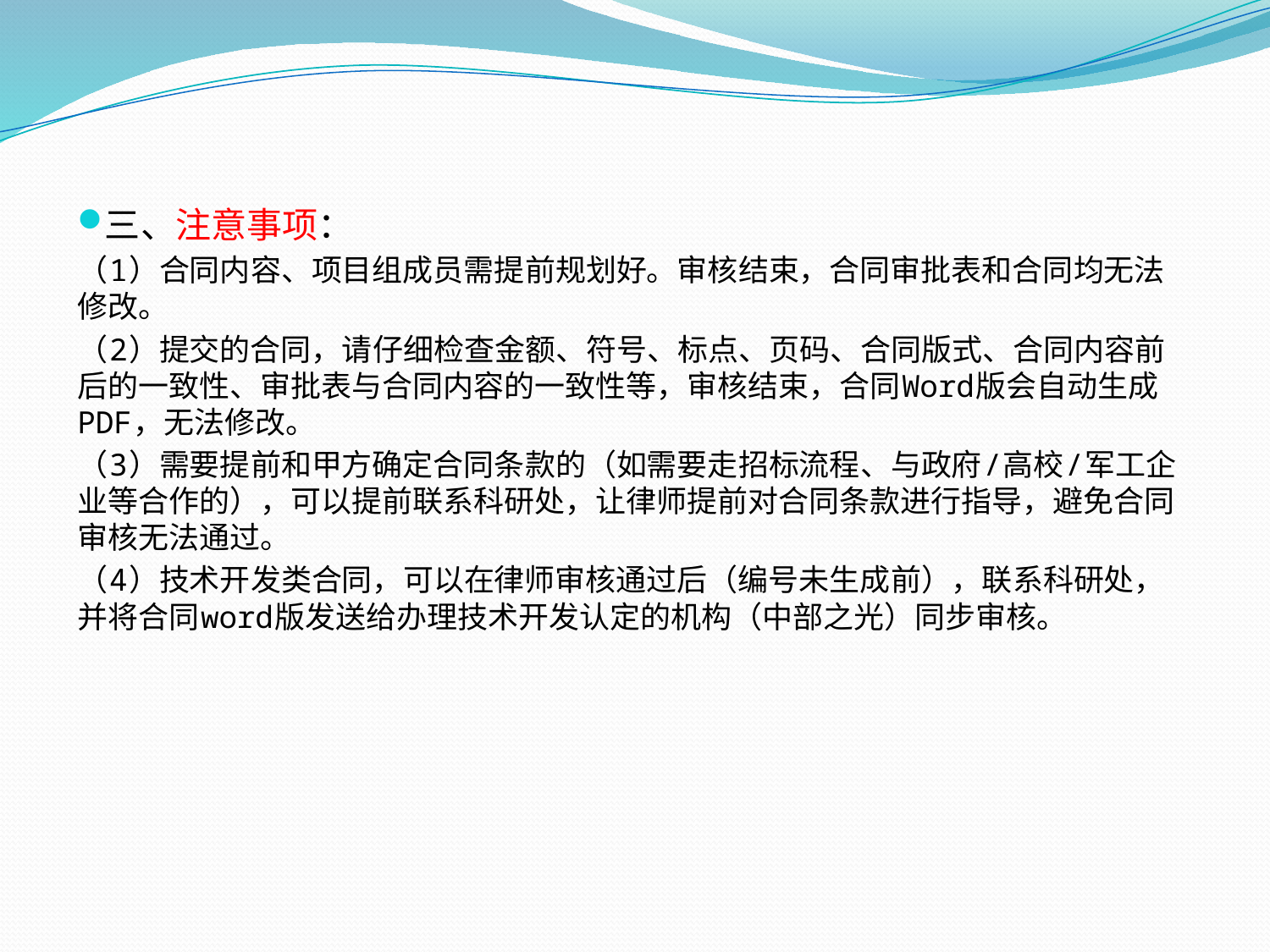

三、注意事项：
（1）合同内容、项目组成员需提前规划好。审核结束，合同审批表和合同均无法修改。
（2）提交的合同，请仔细检查金额、符号、标点、页码、合同版式、合同内容前后的一致性、审批表与合同内容的一致性等，审核结束，合同Word版会自动生成PDF，无法修改。
（3）需要提前和甲方确定合同条款的（如需要走招标流程、与政府/高校/军工企业等合作的），可以提前联系科研处，让律师提前对合同条款进行指导，避免合同审核无法通过。
（4）技术开发类合同，可以在律师审核通过后（编号未生成前），联系科研处，并将合同word版发送给办理技术开发认定的机构（中部之光）同步审核。